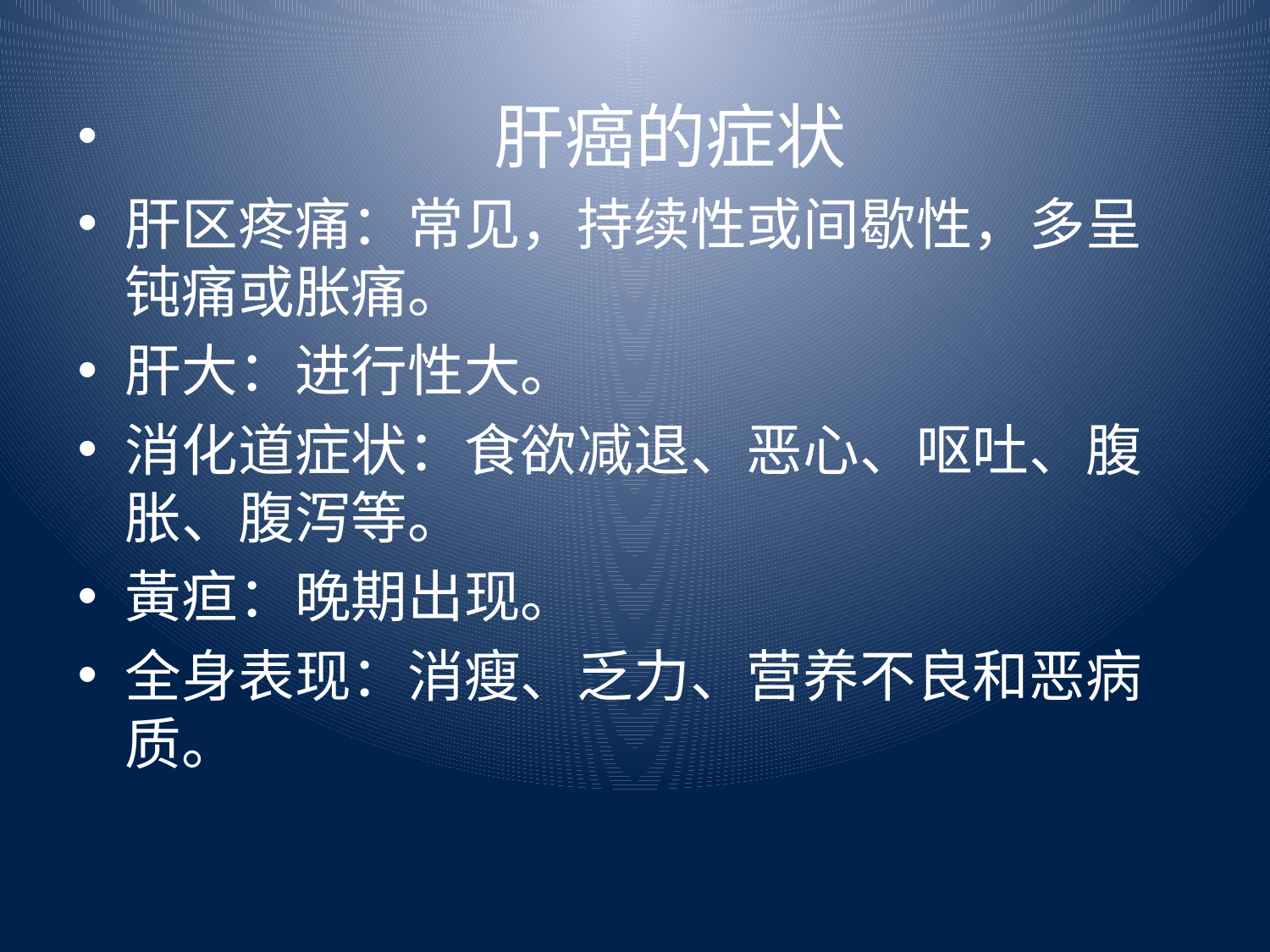

#
                            肝癌的症状
肝区疼痛：常见，持续性或间歇性，多呈钝痛或胀痛。
肝大：进行性大。
消化道症状：食欲减退、恶心、呕吐、腹胀、腹泻等。
黃疸：晚期出现。
全身表现：消瘦、乏力、营养不良和恶病质。